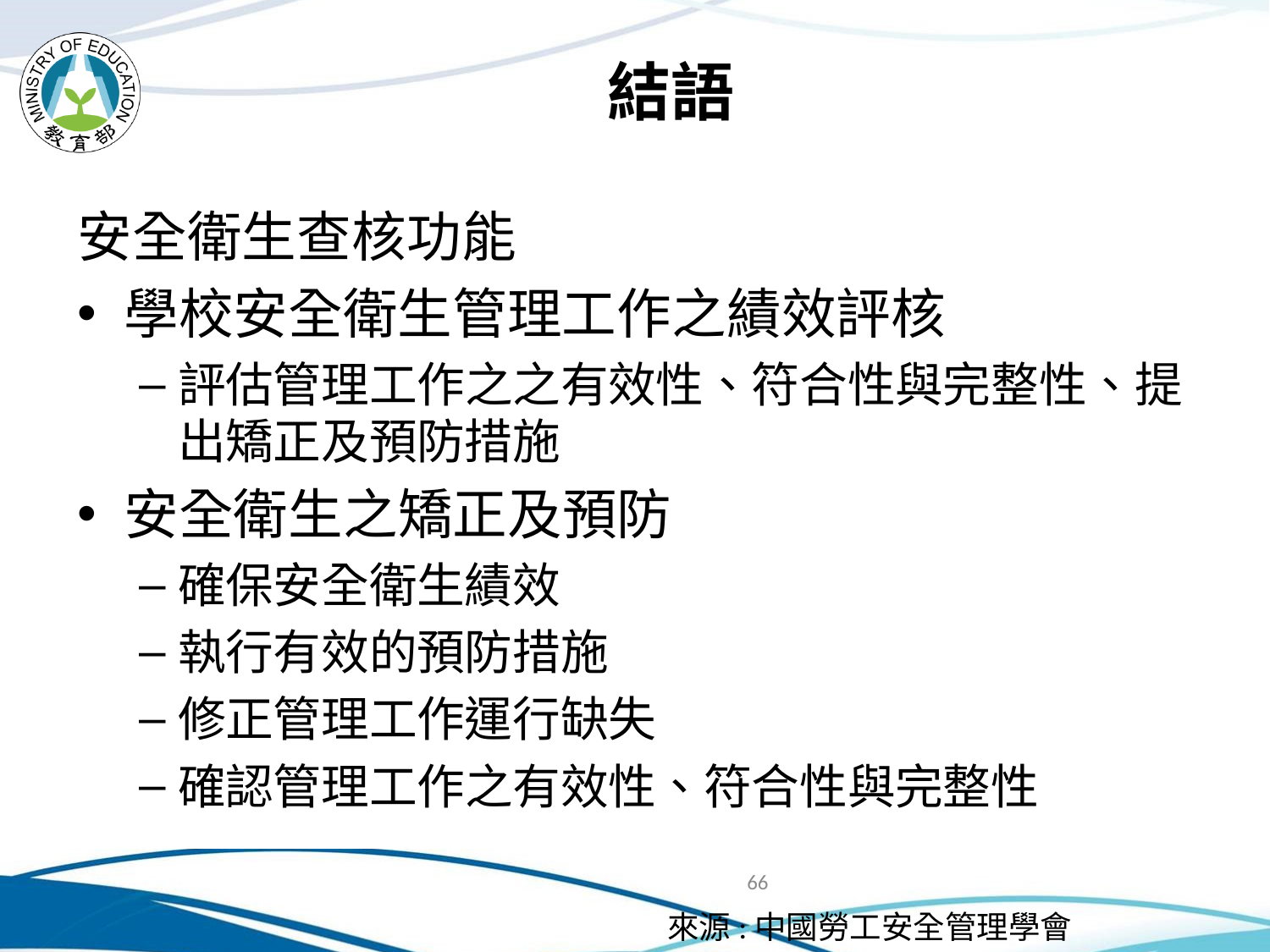

# 結語
安全衛生查核功能
學校安全衛生管理工作之績效評核
評估管理工作之之有效性、符合性與完整性、提出矯正及預防措施
安全衛生之矯正及預防
確保安全衛生績效
執行有效的預防措施
修正管理工作運行缺失
確認管理工作之有效性、符合性與完整性
66
來源:中國勞工安全管理學會